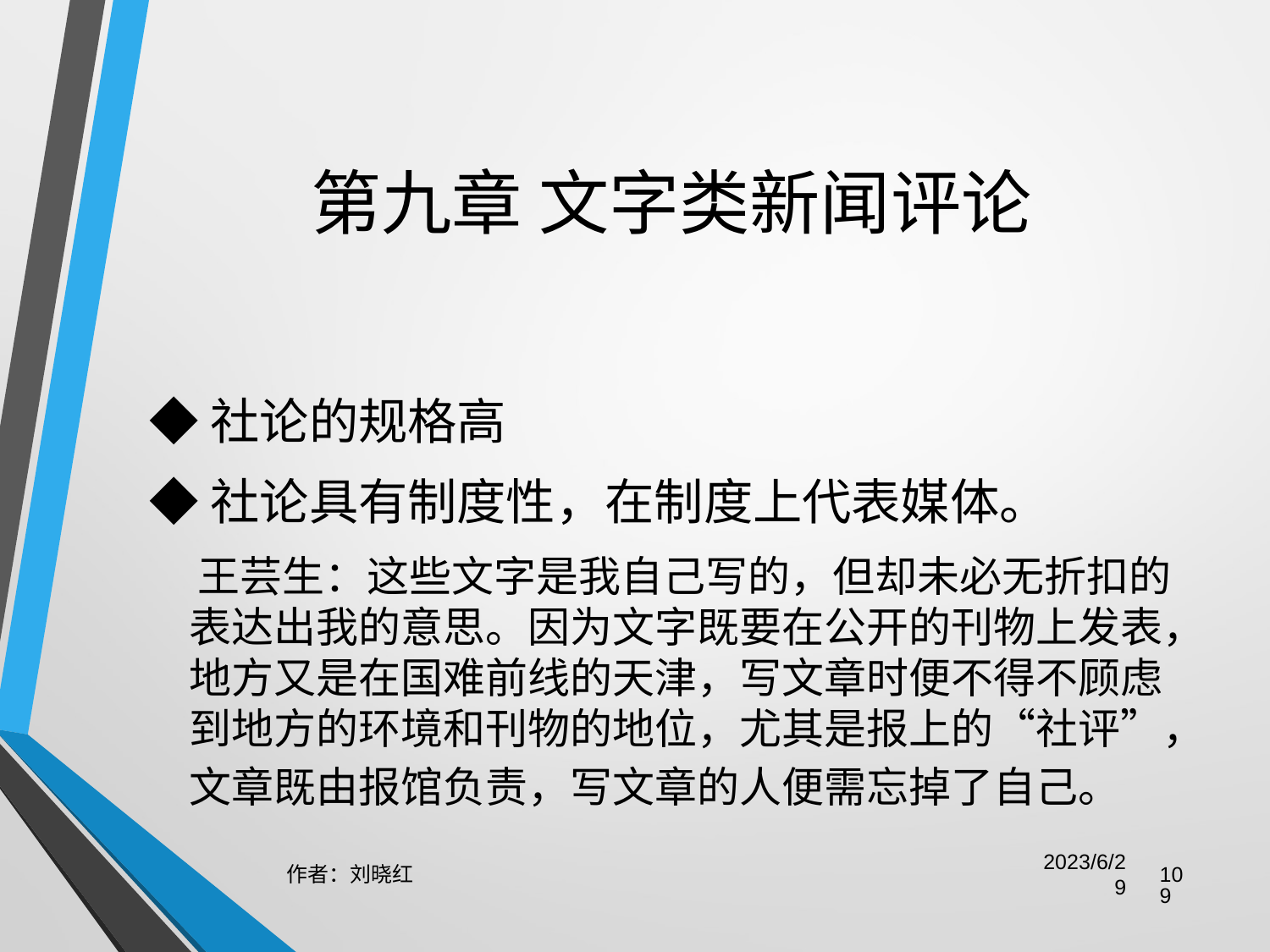

# 第九章 文字类新闻评论
◆社论的规格高
◆社论具有制度性，在制度上代表媒体。
    王芸生：这些文字是我自己写的，但却未必无折扣的表达出我的意思。因为文字既要在公开的刊物上发表，地方又是在国难前线的天津，写文章时便不得不顾虑到地方的环境和刊物的地位，尤其是报上的“社评”，文章既由报馆负责，写文章的人便需忘掉了自己。
作者：刘晓红
2023/6/29
109